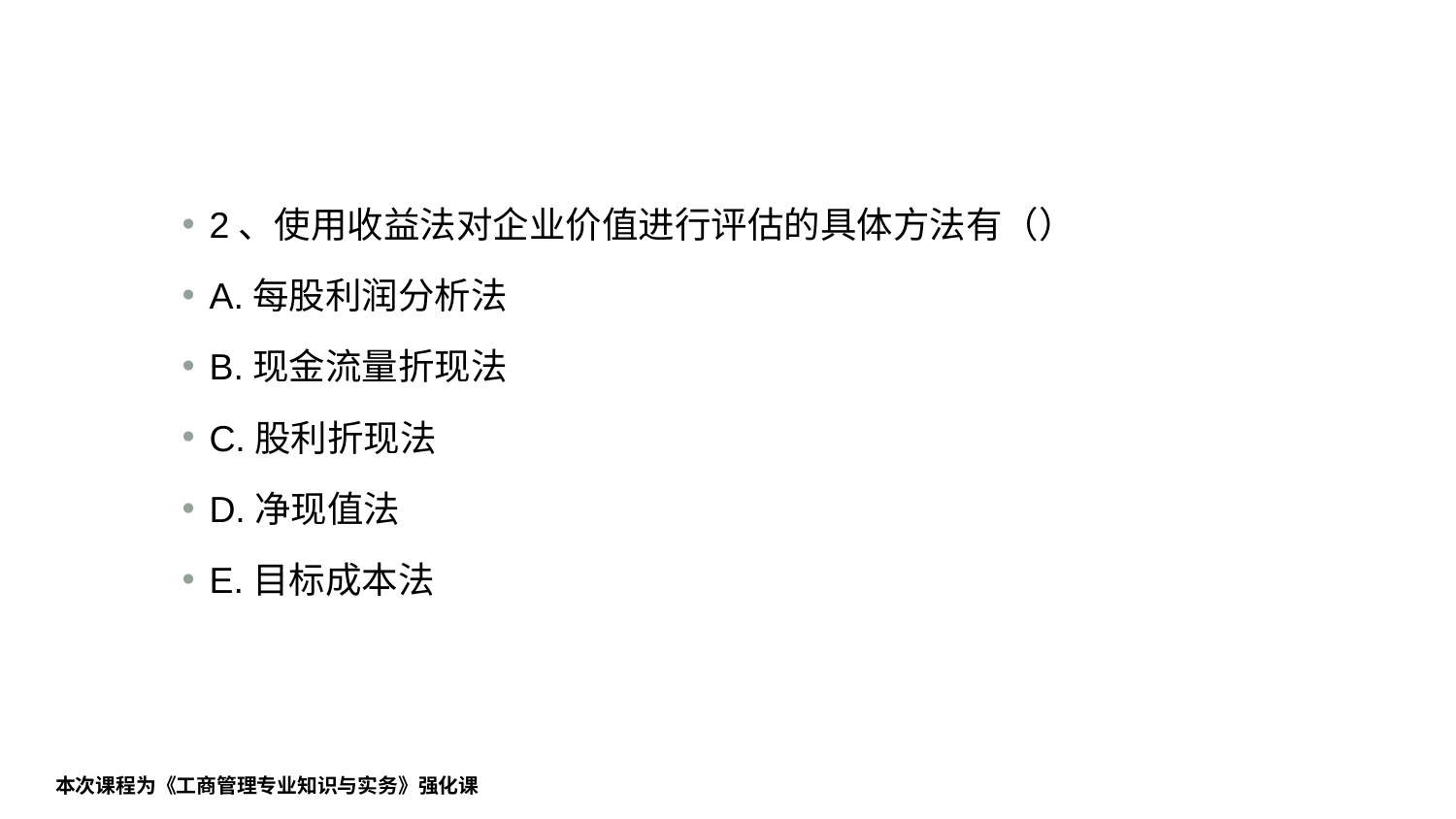

#
2、使用收益法对企业价值进行评估的具体方法有（）
A.每股利润分析法
B.现金流量折现法
C.股利折现法
D.净现值法
E.目标成本法